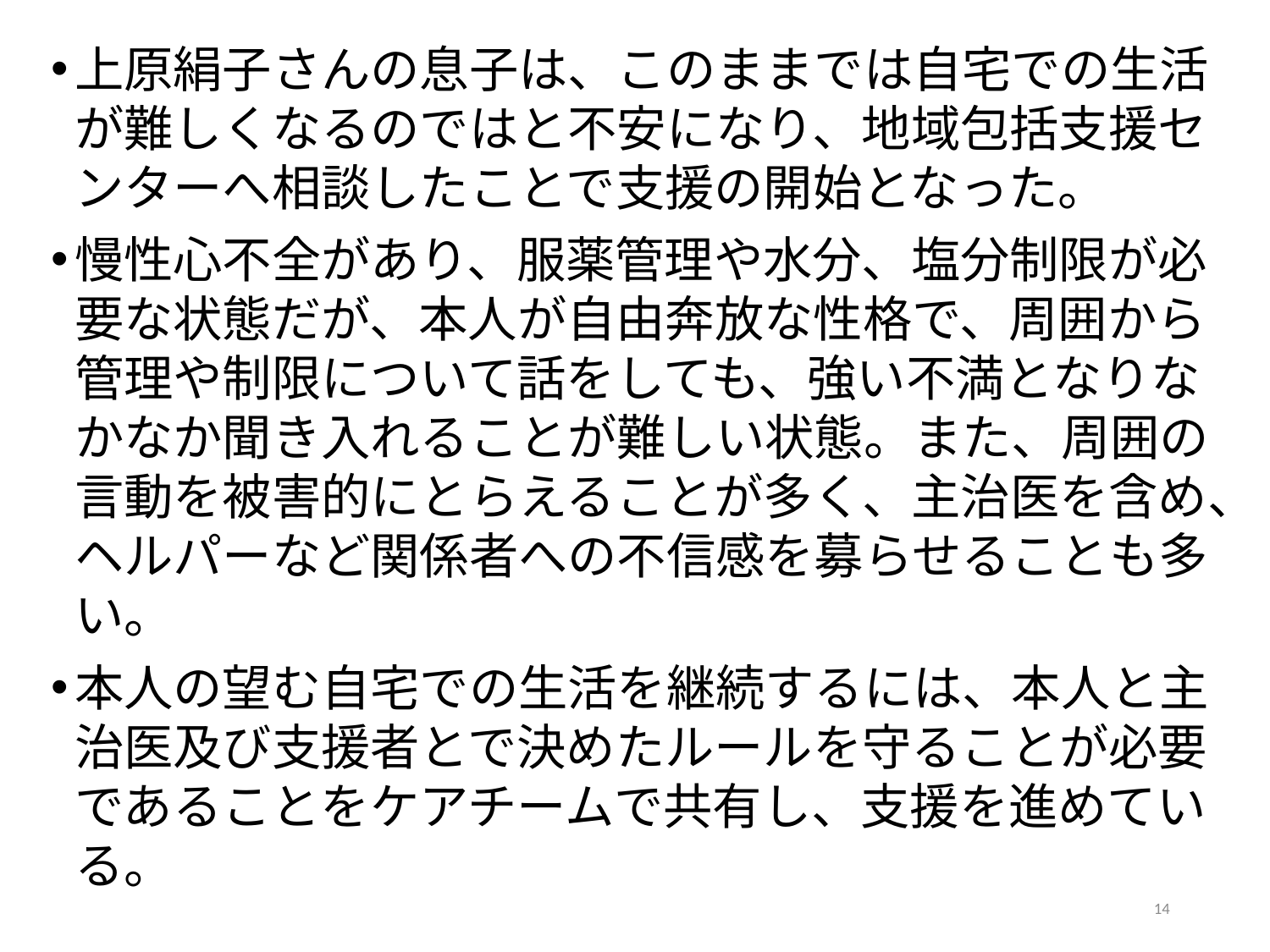

上原絹子さんの息子は、このままでは自宅での生活が難しくなるのではと不安になり、地域包括支援センターへ相談したことで支援の開始となった。
慢性心不全があり、服薬管理や水分、塩分制限が必要な状態だが、本人が自由奔放な性格で、周囲から管理や制限について話をしても、強い不満となりなかなか聞き入れることが難しい状態。また、周囲の言動を被害的にとらえることが多く、主治医を含め、ヘルパーなど関係者への不信感を募らせることも多い。
本人の望む自宅での生活を継続するには、本人と主治医及び支援者とで決めたルールを守ることが必要であることをケアチームで共有し、支援を進めている。
14